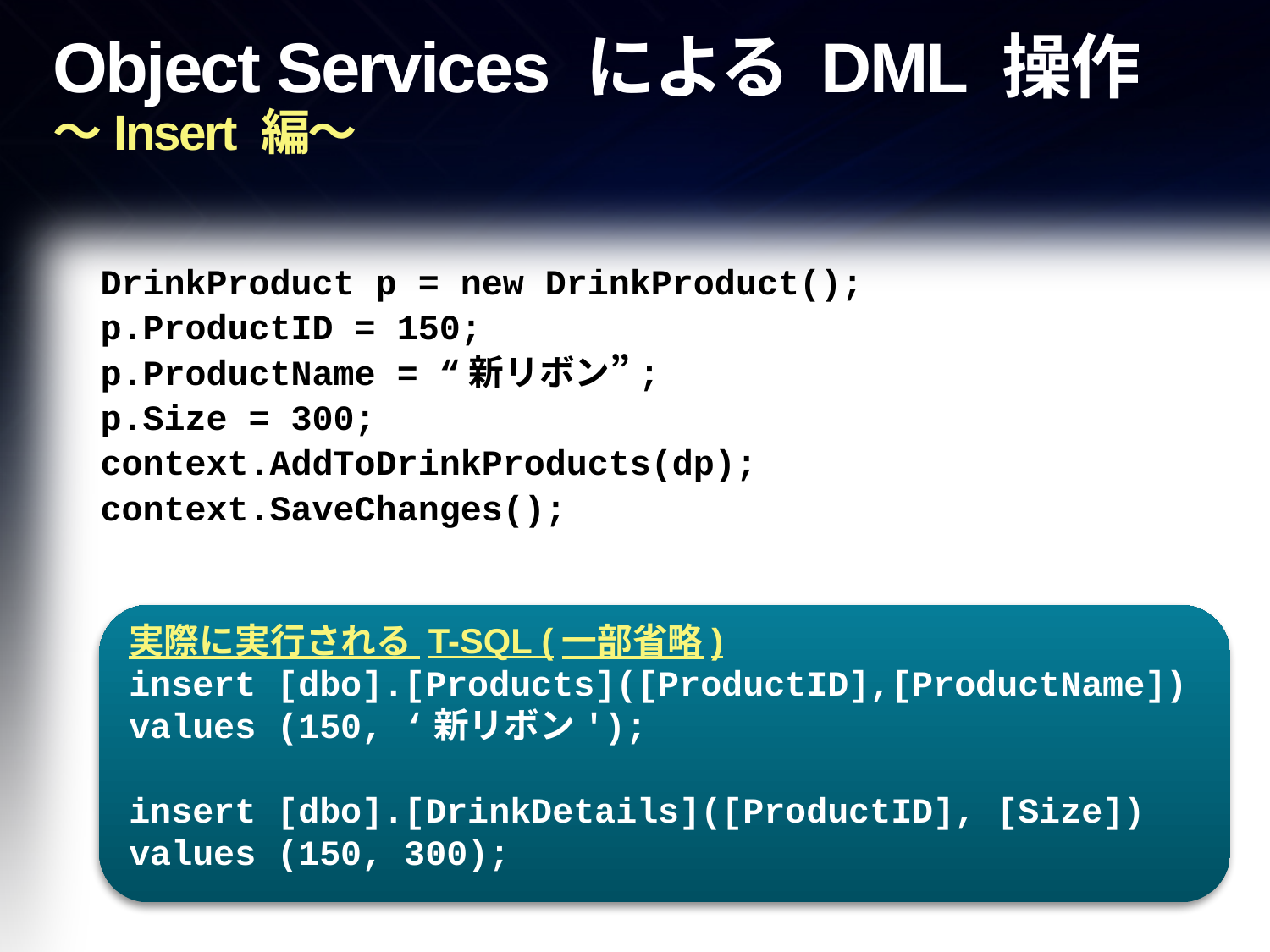

# Object Services による DML 操作 ～Insert 編～
DrinkProduct p = new DrinkProduct();
p.ProductID = 150;
p.ProductName = “新リボン”;
p.Size = 300;
context.AddToDrinkProducts(dp);
context.SaveChanges();

実際に実行される T-SQL (一部省略)
insert [dbo].[Products]([ProductID],[ProductName])
values (150, ‘新リボン');

insert [dbo].[DrinkDetails]([ProductID], [Size])
values (150, 300);